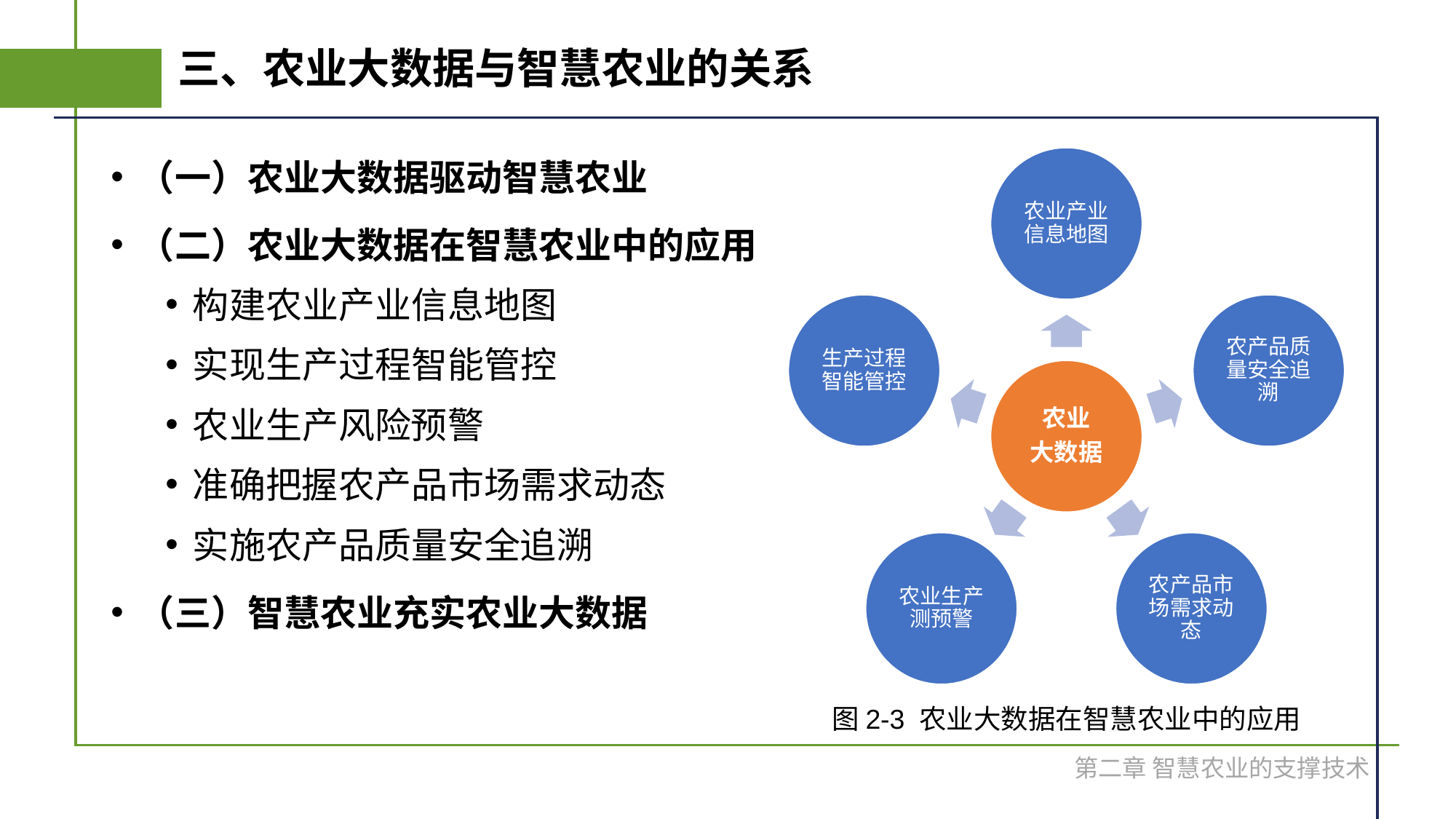

# 三、农业大数据与智慧农业的关系
（一）农业大数据驱动智慧农业
（二）农业大数据在智慧农业中的应用
构建农业产业信息地图
实现生产过程智能管控
农业生产风险预警
准确把握农产品市场需求动态
实施农产品质量安全追溯
（三）智慧农业充实农业大数据
农业
大数据

农业产业信息地图

农产品质量安全追溯

农产品市场需求动态

农业生产测预警

生产过程智能管控
图2-3 农业大数据在智慧农业中的应用
第二章 智慧农业的支撑技术